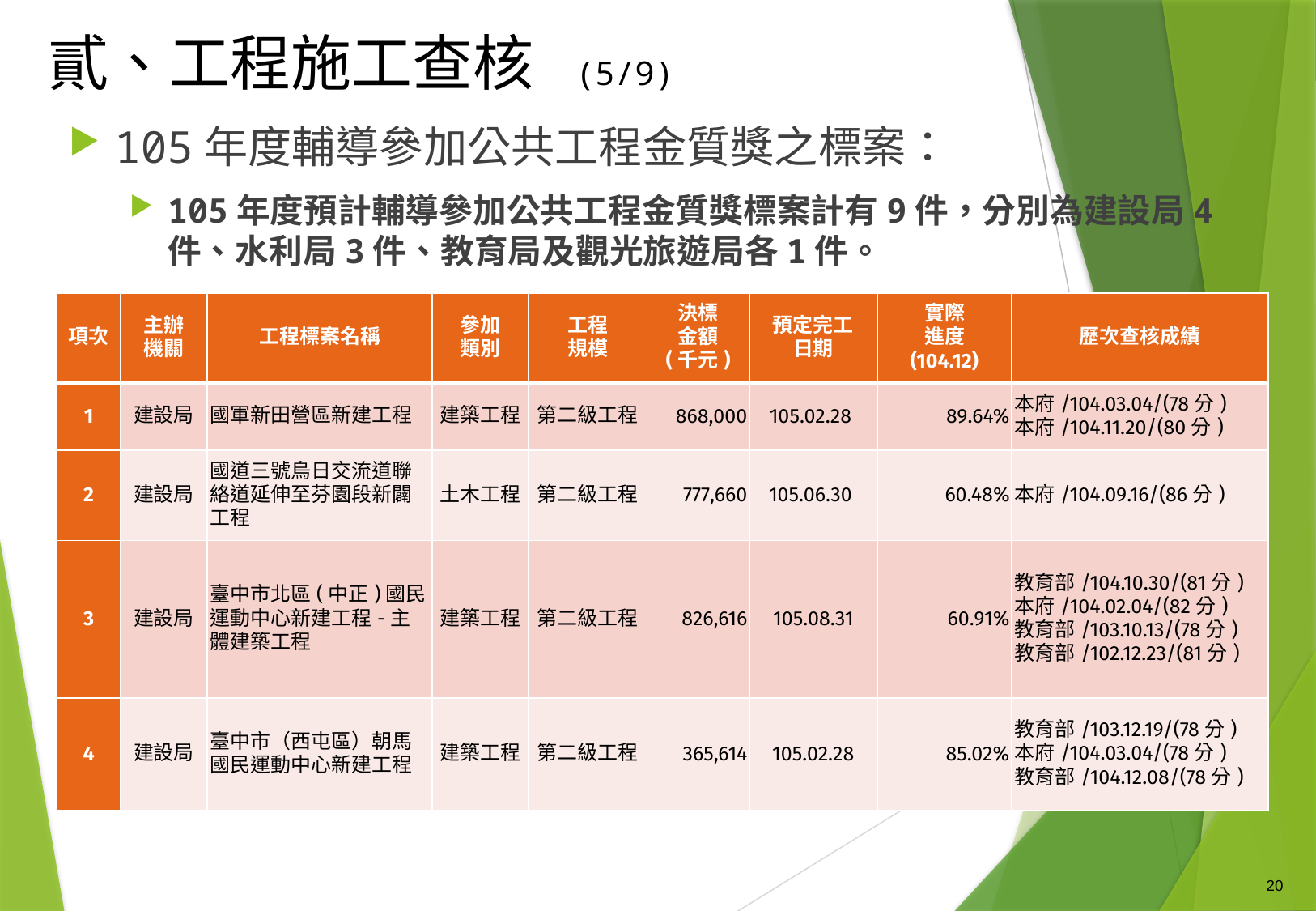

# 貳、工程施工查核  (5/9)
105年度輔導參加公共工程金質獎之標案：
105年度預計輔導參加公共工程金質獎標案計有9件，分別為建設局4件、水利局3件、教育局及觀光旅遊局各1件。

| 項次 | 主辦 機關 | 工程標案名稱 | 參加 類別 | 工程 規模 | 決標 金額 (千元) | 預定完工 日期 | 實際 進度 (104.12) | 歷次查核成績 |
| --- | --- | --- | --- | --- | --- | --- | --- | --- |
| 1 | 建設局 | 國軍新田營區新建工程 | 建築工程 | 第二級工程 | 868,000 | 105.02.28 | 89.64% | 本府/104.03.04/(78分) 本府/104.11.20/(80分) |
| 2 | 建設局 | 國道三號烏日交流道聯絡道延伸至芬園段新闢工程 | 土木工程 | 第二級工程 | 777,660 | 105.06.30 | 60.48% | 本府/104.09.16/(86分) |
| 3 | 建設局 | 臺中市北區(中正)國民運動中心新建工程-主體建築工程 | 建築工程 | 第二級工程 | 826,616 | 105.08.31 | 60.91% | 教育部/104.10.30/(81分) 本府/104.02.04/(82分) 教育部/103.10.13/(78分) 教育部/102.12.23/(81分) |
| 4 | 建設局 | 臺中市（西屯區）朝馬國民運動中心新建工程 | 建築工程 | 第二級工程 | 365,614 | 105.02.28 | 85.02% | 教育部/103.12.19/(78分) 本府/104.03.04/(78分) 教育部/104.12.08/(78分) |
20